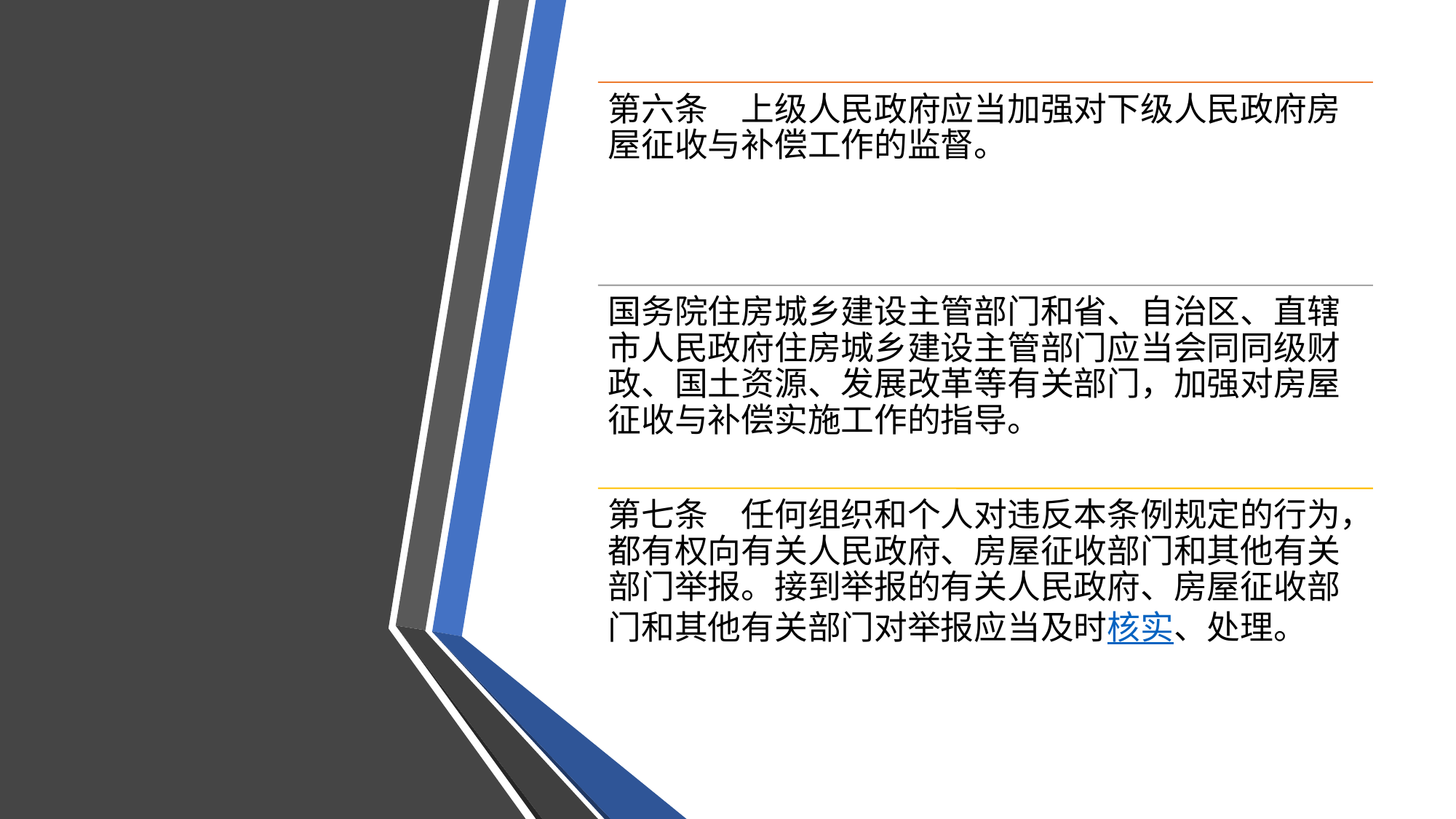

第六条　上级人民政府应当加强对下级人民政府房屋征收与补偿工作的监督。
国务院住房城乡建设主管部门和省、自治区、直辖市人民政府住房城乡建设主管部门应当会同同级财政、国土资源、发展改革等有关部门，加强对房屋征收与补偿实施工作的指导。
第七条　任何组织和个人对违反本条例规定的行为，都有权向有关人民政府、房屋征收部门和其他有关部门举报。接到举报的有关人民政府、房屋征收部门和其他有关部门对举报应当及时核实、处理。